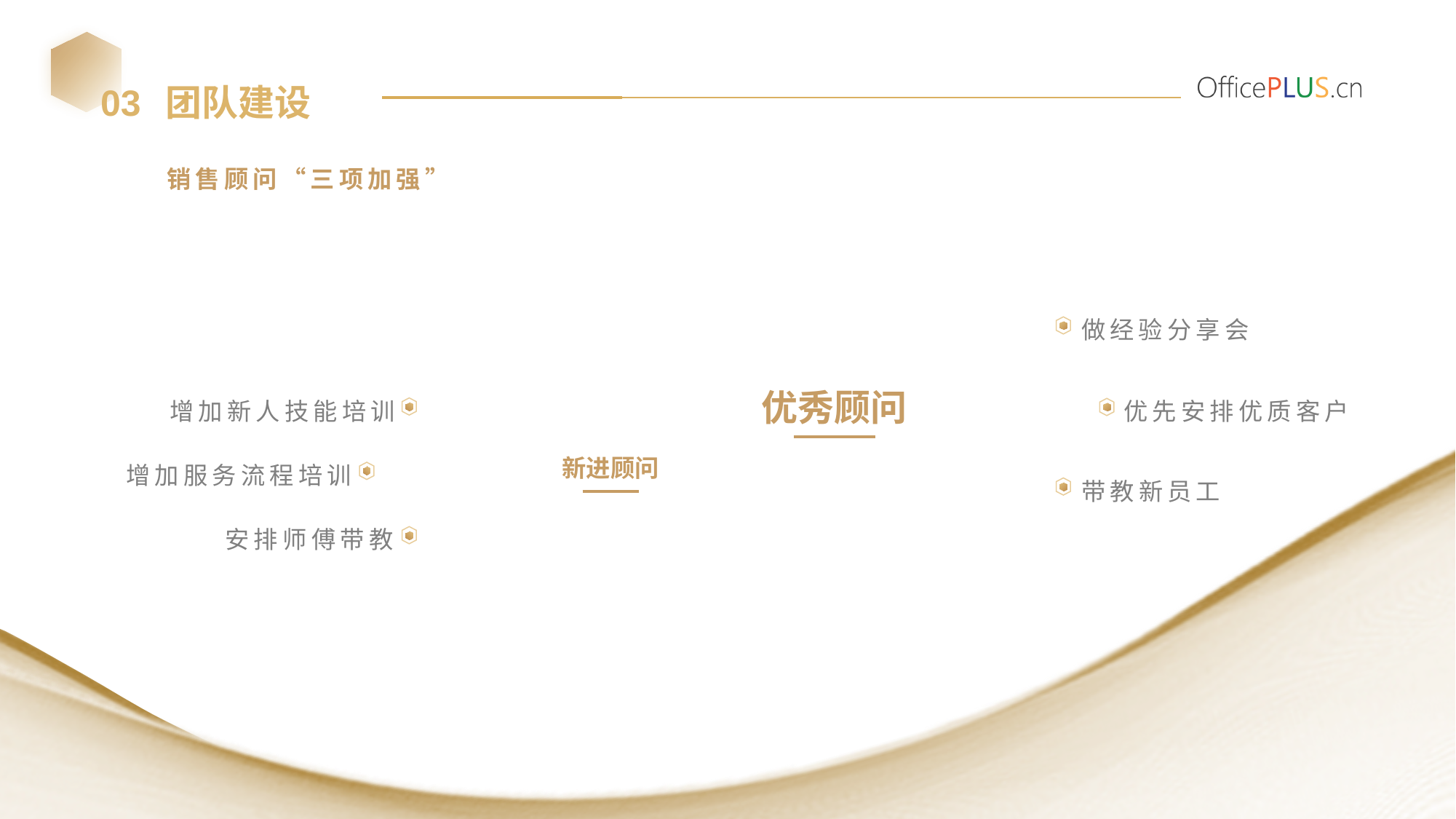

03
团队建设
销售顾问“三项加强”

做经验分享会

优秀顾问
增加新人技能培训
优先安排优质客户

新进顾问
增加服务流程培训

带教新员工

安排师傅带教